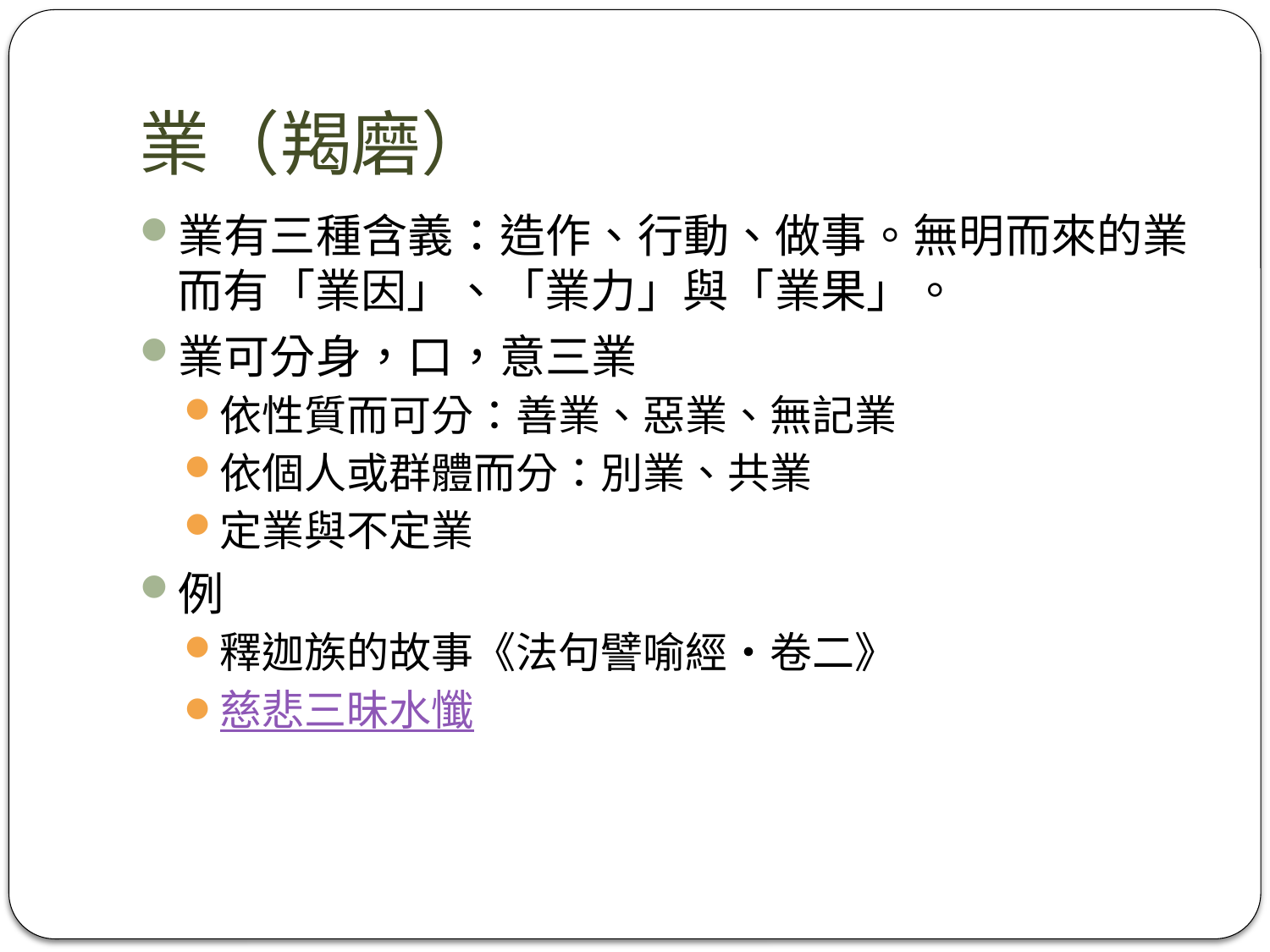

# 業（羯磨）
業有三種含義：造作、行動、做事。無明而來的業而有「業因」、「業力」與「業果」。
業可分身，口，意三業
依性質而可分：善業、惡業、無記業
依個人或群體而分：別業、共業
定業與不定業
例
釋迦族的故事《法句譬喻經‧卷二》
慈悲三昧水懺